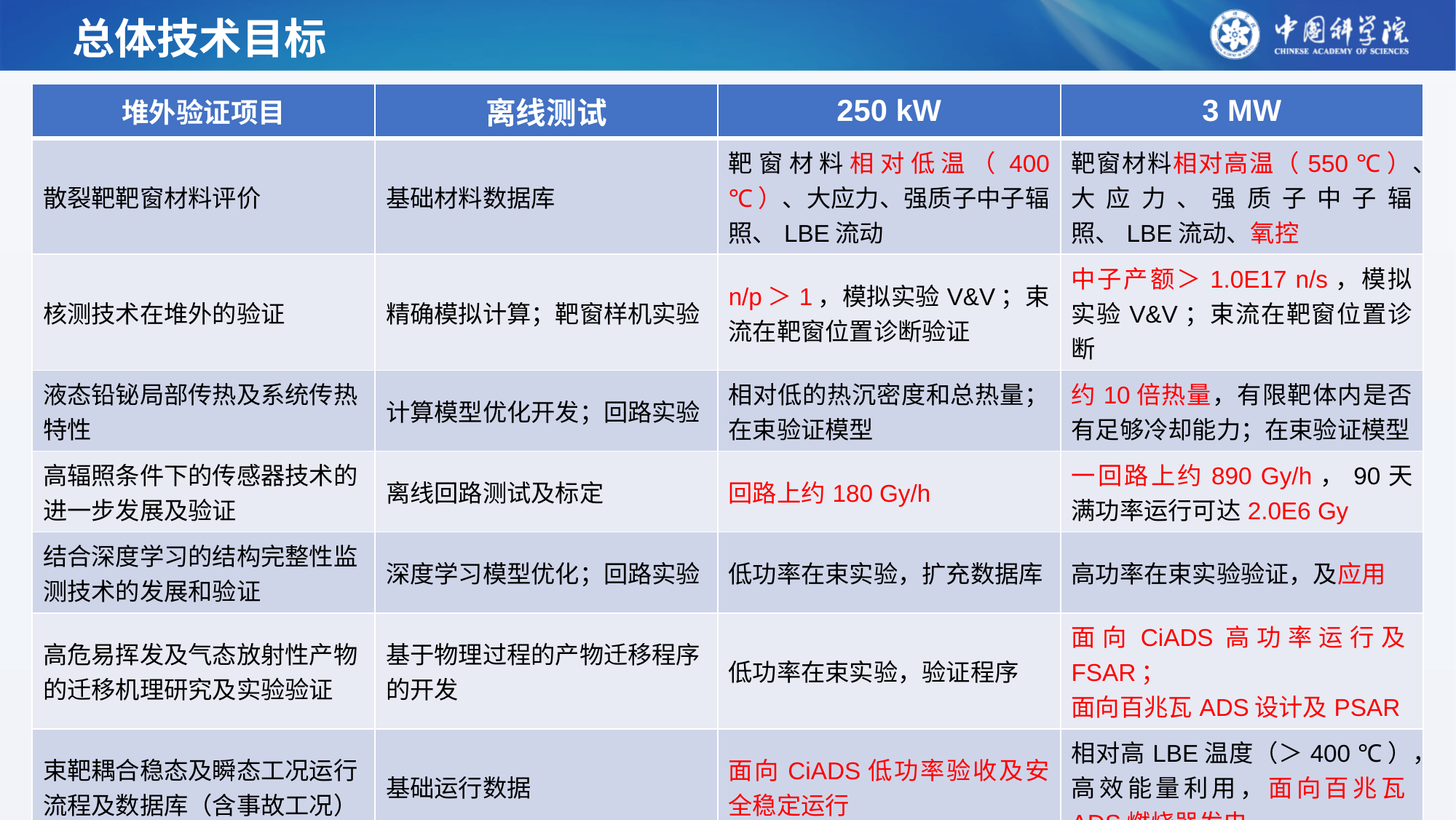

# 总体技术目标
| 堆外验证项目 | 离线测试 | 250 kW | 3 MW |
| --- | --- | --- | --- |
| 散裂靶靶窗材料评价 | 基础材料数据库 | 靶窗材料相对低温（400 ℃）、大应力、强质子中子辐照、LBE流动 | 靶窗材料相对高温（550 ℃）、大应力、强质子中子辐照、LBE流动、氧控 |
| 核测技术在堆外的验证 | 精确模拟计算；靶窗样机实验 | n/p＞1，模拟实验V&V；束流在靶窗位置诊断验证 | 中子产额＞1.0E17 n/s，模拟实验V&V；束流在靶窗位置诊断 |
| 液态铅铋局部传热及系统传热特性 | 计算模型优化开发；回路实验 | 相对低的热沉密度和总热量；在束验证模型 | 约10倍热量，有限靶体内是否有足够冷却能力；在束验证模型 |
| 高辐照条件下的传感器技术的进一步发展及验证 | 离线回路测试及标定 | 回路上约180 Gy/h | 一回路上约890 Gy/h，90天满功率运行可达2.0E6 Gy |
| 结合深度学习的结构完整性监测技术的发展和验证 | 深度学习模型优化；回路实验 | 低功率在束实验，扩充数据库 | 高功率在束实验验证，及应用 |
| 高危易挥发及气态放射性产物的迁移机理研究及实验验证 | 基于物理过程的产物迁移程序的开发 | 低功率在束实验，验证程序 | 面向CiADS高功率运行及FSAR； 面向百兆瓦ADS设计及PSAR |
| 束靶耦合稳态及瞬态工况运行流程及数据库（含事故工况） | 基础运行数据 | 面向CiADS低功率验收及安全稳定运行 | 相对高LBE温度（＞400 ℃），高效能量利用，面向百兆瓦ADS燃烧器发电 |
| 针对高温LBE的热量的转化和利用 |  |  |  |
| 极高通量中子的应用 |  |  |  |